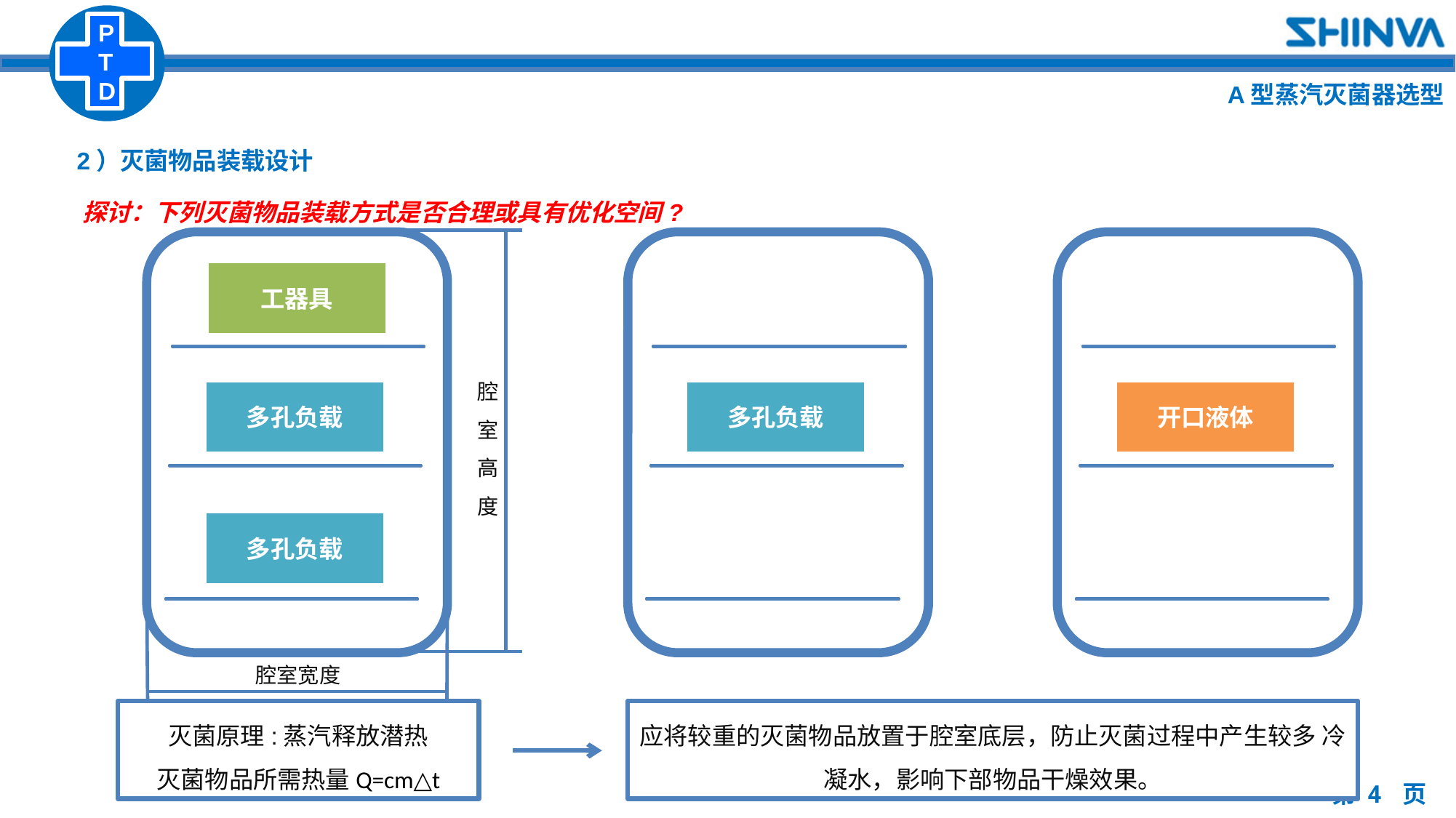

A型蒸汽灭菌器选型
2）灭菌物品装载设计
探讨：下列灭菌物品装载方式是否合理或具有优化空间?

工器具

多孔负载
多孔负载
开口液体
腔室高度

多孔负载

腔室宽度
应将较重的灭菌物品放置于腔室底层，防止灭菌过程中产生较多 冷凝水，影响下部物品干燥效果。
灭菌原理:蒸汽释放潜热
灭菌物品所需热量Q=cm△t